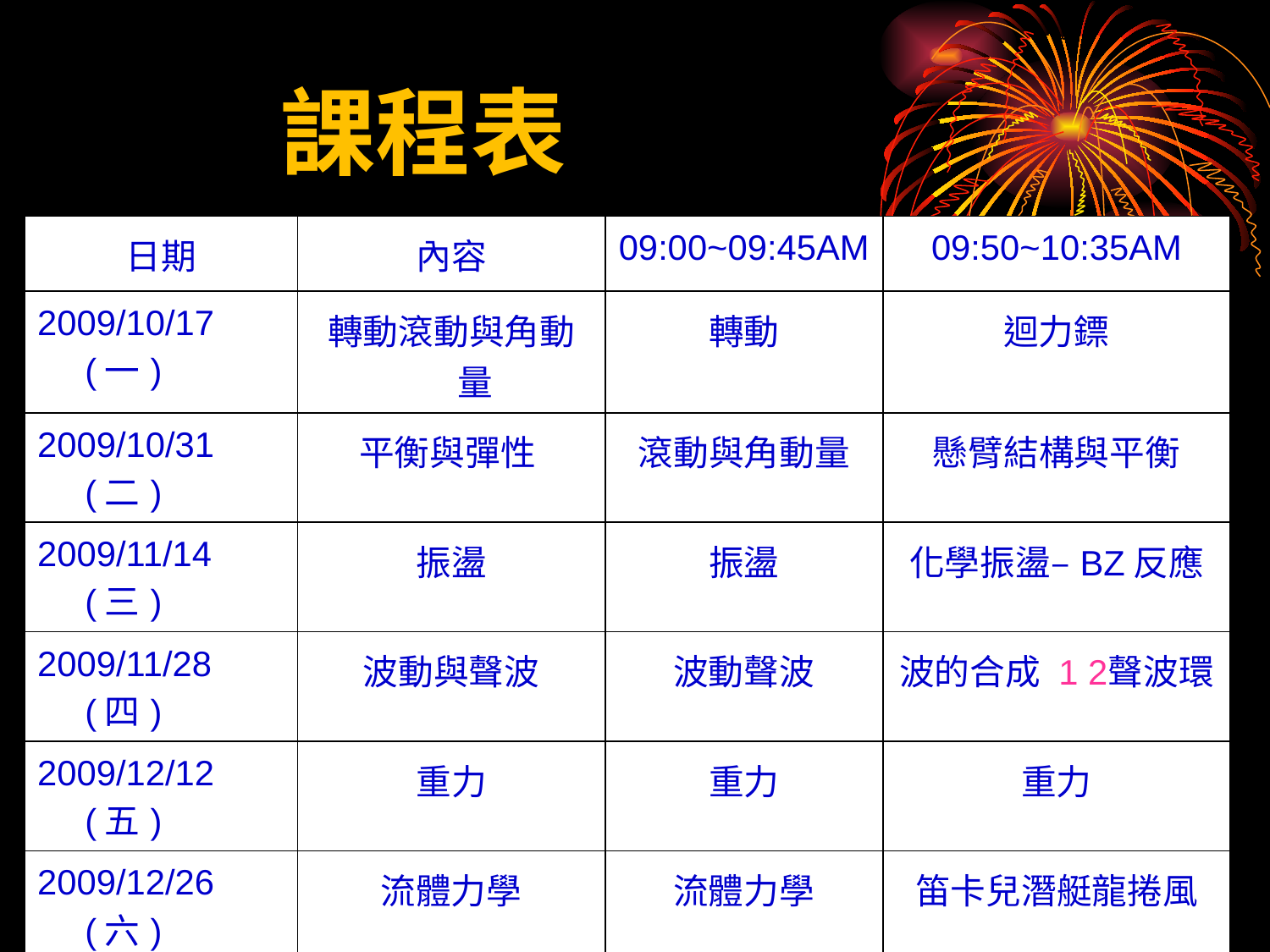

# 課程表
| 日期 | 內容 | 09:00~09:45AM | 09:50~10:35AM |
| --- | --- | --- | --- |
| 2009/10/17 (一) | 轉動滾動與角動量 | 轉動 | 迴力鏢 |
| 2009/10/31 (二) | 平衡與彈性 | 滾動與角動量 | 懸臂結構與平衡 |
| 2009/11/14 (三) | 振盪 | 振盪 | 化學振盪–BZ反應 |
| 2009/11/28 (四) | 波動與聲波 | 波動聲波 | 波的合成 1 2聲波環 |
| 2009/12/12 (五) | 重力 | 重力 | 重力 |
| 2009/12/26 (六) | 流體力學 | 流體力學 | 笛卡兒潛艇龍捲風 |
| 2009/01/09 (七) | 溫度、熱與相變 | 溫度、熱與相變 | 液態氮 |
| 2009/01/23 (八) | 熱與功 | 熱與功 | 蒸氣船 |